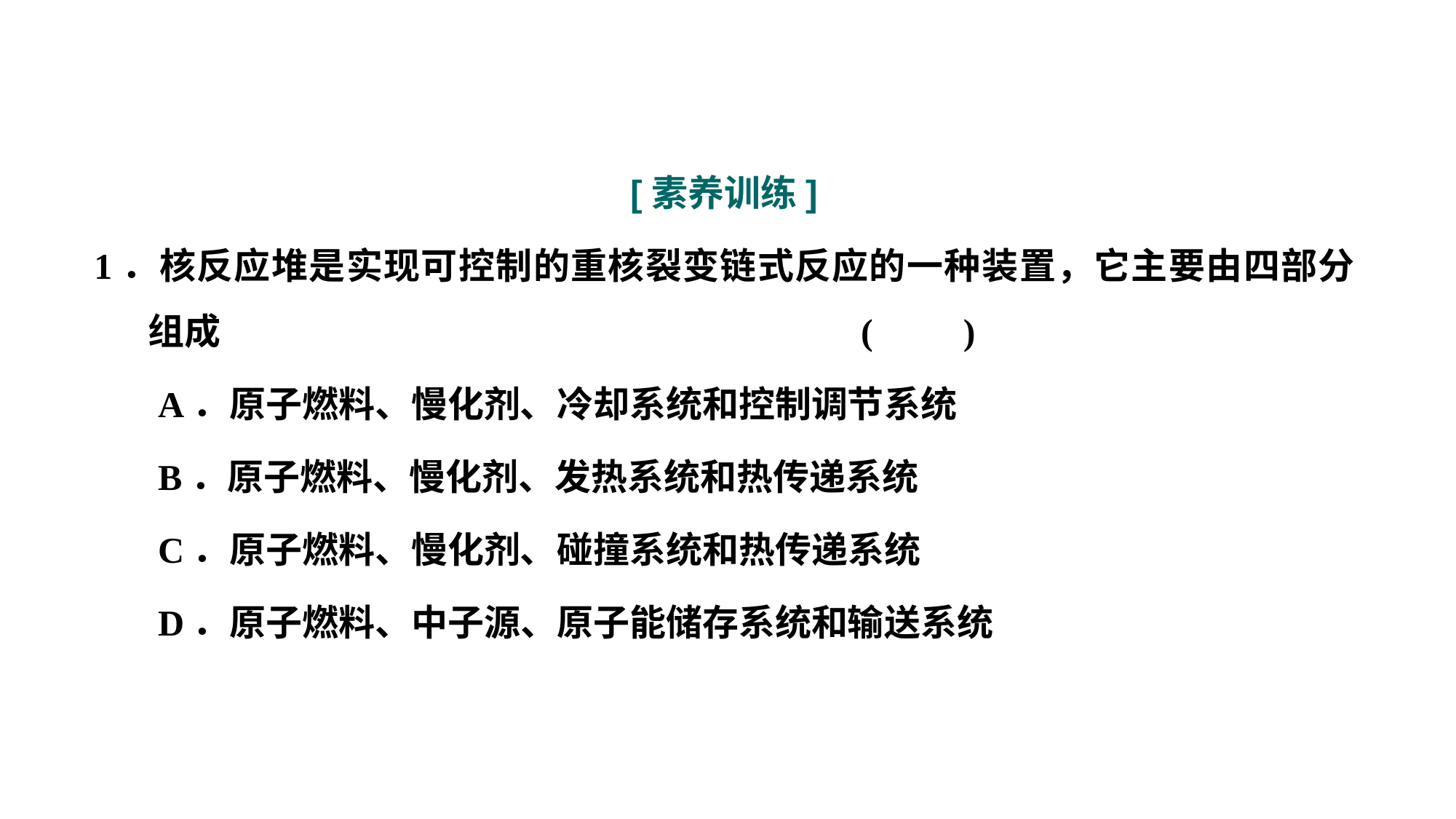

[素养训练]
1．核反应堆是实现可控制的重核裂变链式反应的一种装置，它主要由四部分组成						      (　　)
A．原子燃料、慢化剂、冷却系统和控制调节系统
B．原子燃料、慢化剂、发热系统和热传递系统
C．原子燃料、慢化剂、碰撞系统和热传递系统
D．原子燃料、中子源、原子能储存系统和输送系统